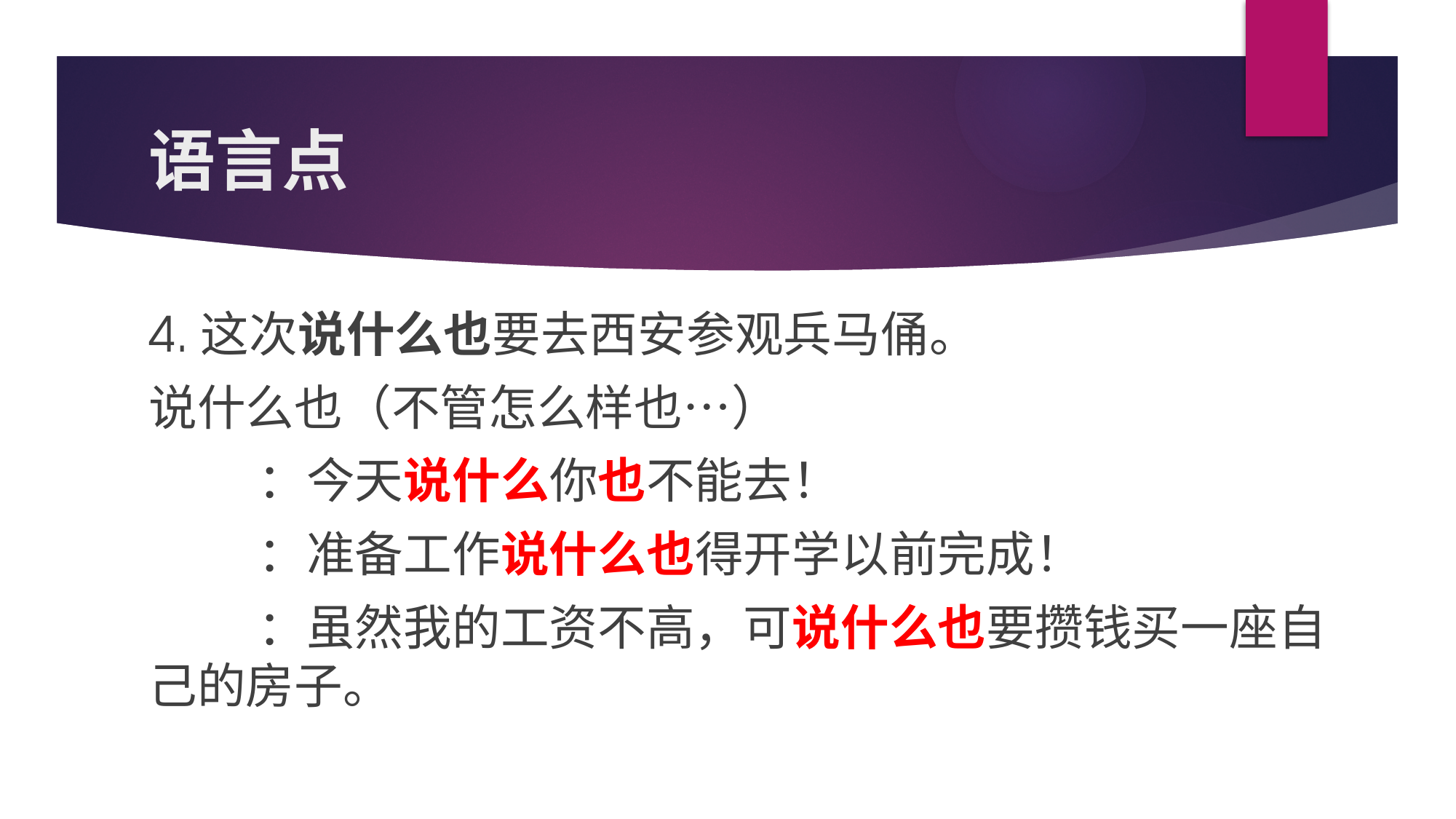

# 语言点
4.这次说什么也要去西安参观兵马俑。
说什么也（不管怎么样也…）
	：今天说什么你也不能去！
	：准备工作说什么也得开学以前完成！
	：虽然我的工资不高，可说什么也要攒钱买一座自己的房子。